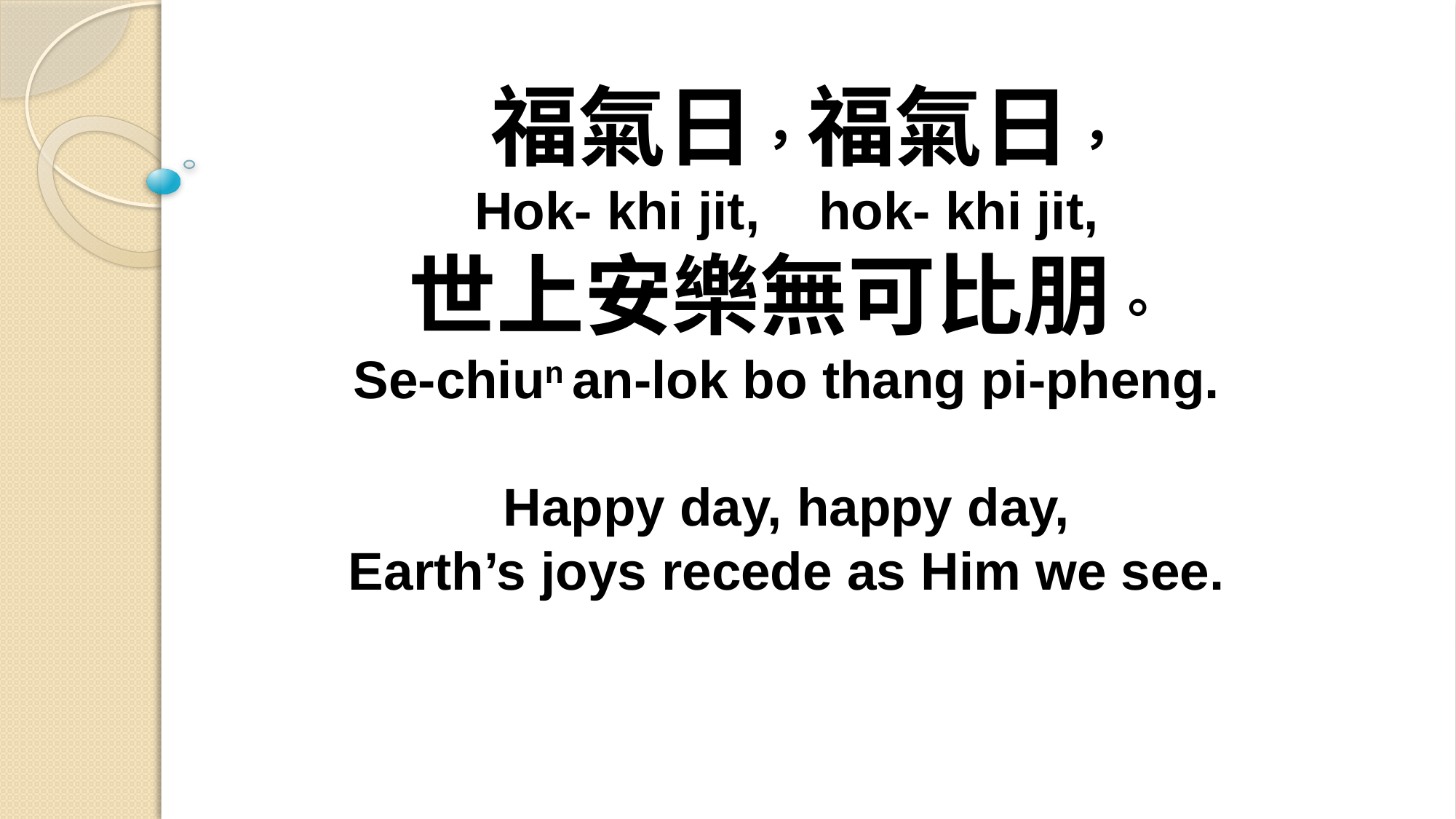

# 福氣日，福氣日， Hok- khi jit,    hok- khi jit, 世上安樂無可比朋。 Se-chiun an-lok bo thang pi-pheng. Happy day, happy day, Earth’s joys recede as Him we see.